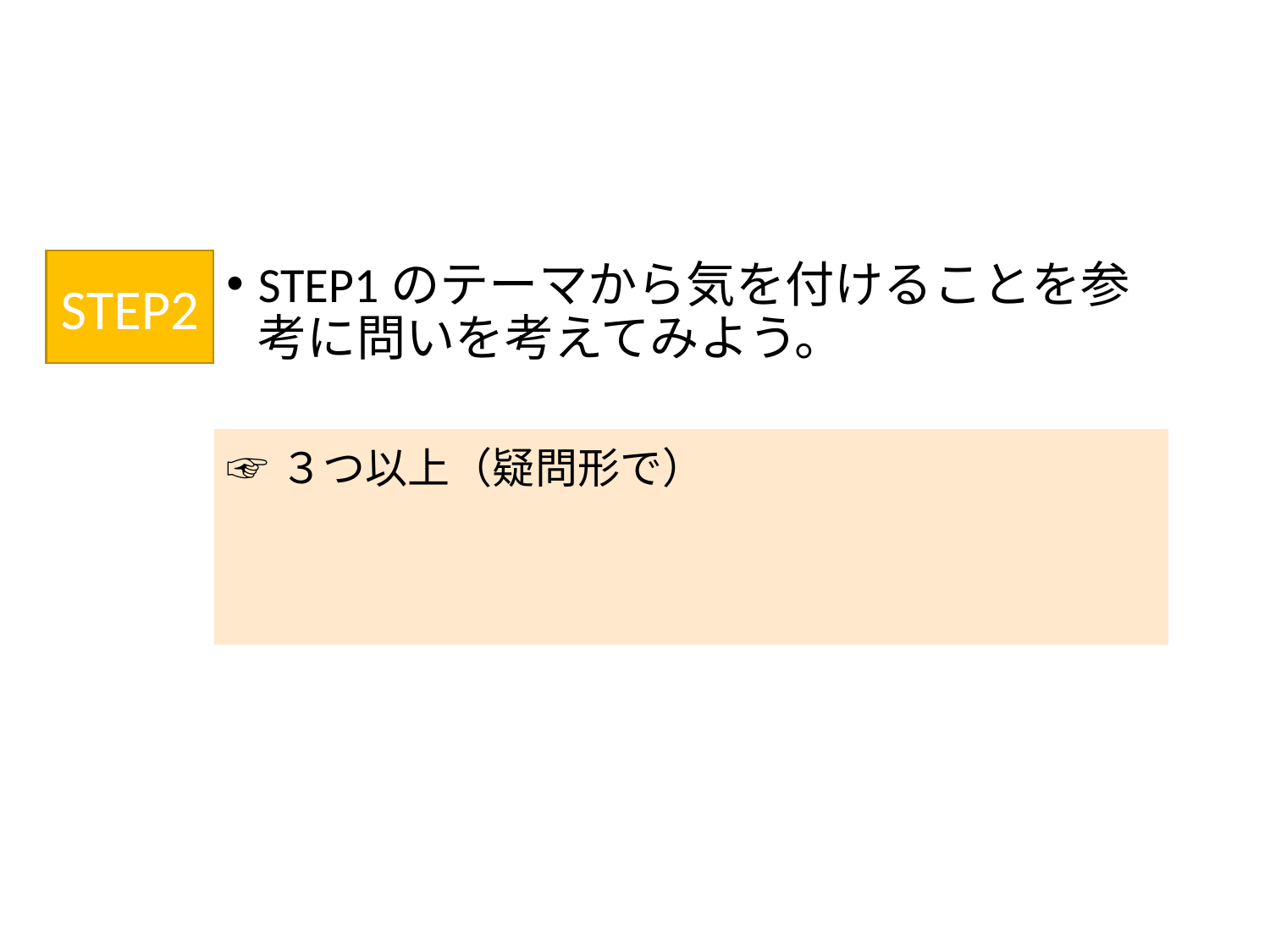

STEP2
STEP1のテーマから気を付けることを参考に問いを考えてみよう。
| ☞３つ以上（疑問形で） |
| --- |